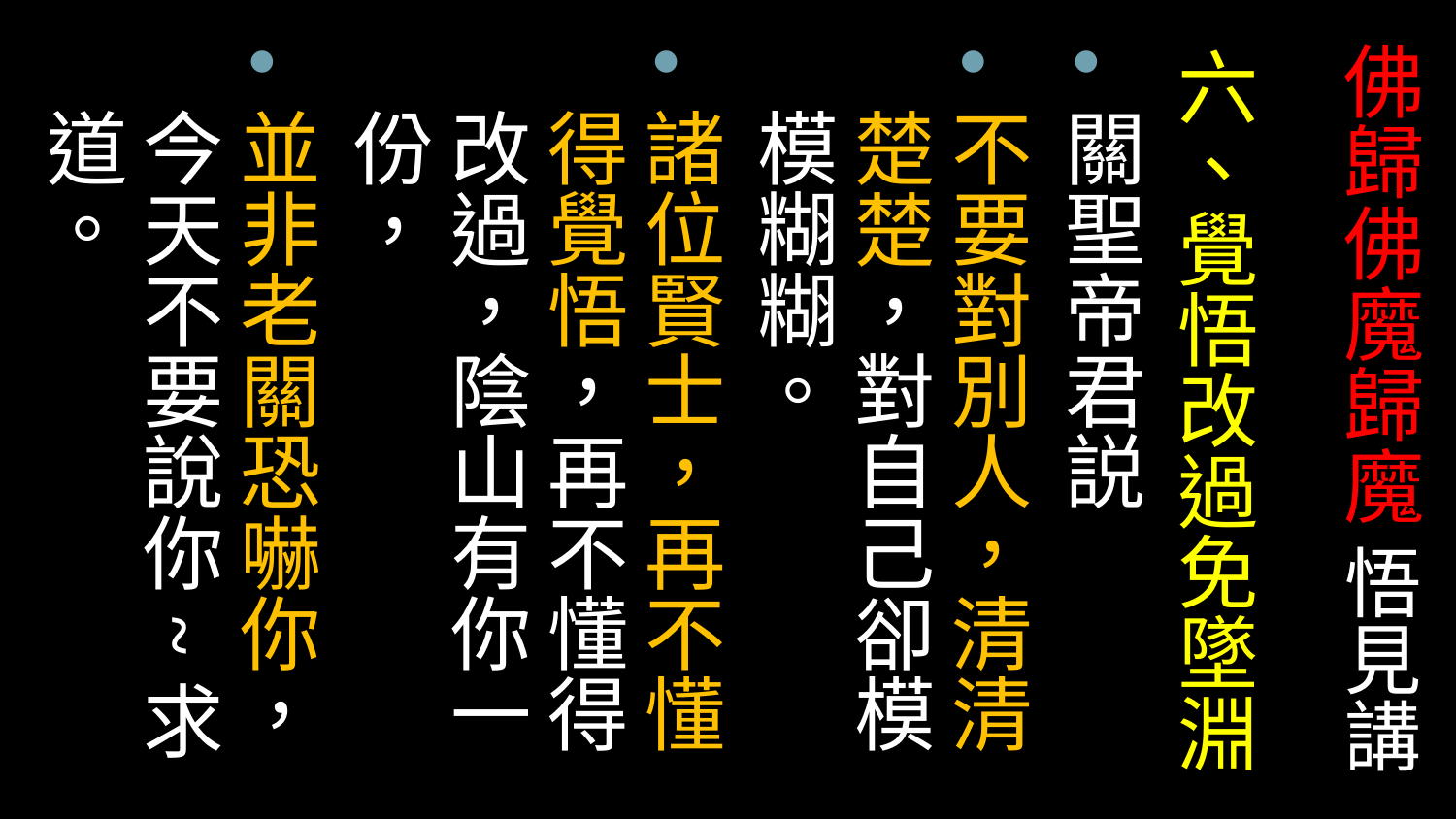

# 佛歸佛魔歸魔 悟見講
六、覺悟改過免墜淵
關聖帝君説
不要對別人，清清楚楚，對自己卻模模糊糊。
諸位賢士，再不懂得覺悟，再不懂得改過，陰山有你一份，
並非老關恐嚇你，今天不要說你~求道。